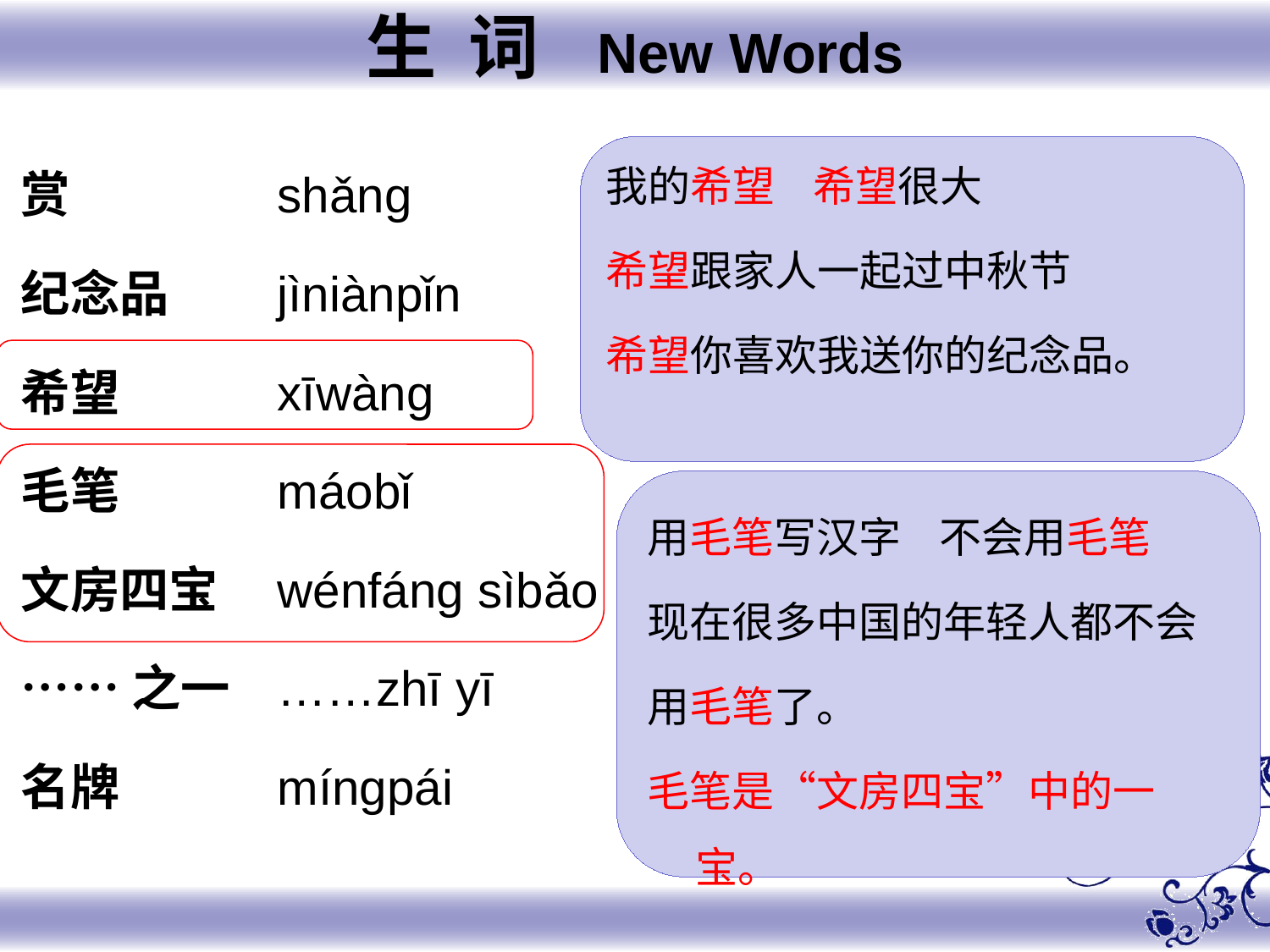

生  词   New Words
赏
纪念品
希望
毛笔
文房四宝
……之一
名牌
shǎng
jìniànpǐn
xīwàng
máobǐ
wénfáng sìbǎo
……zhī yī
míngpái

我的希望    希望很大
希望跟家人一起过中秋节
希望你喜欢我送你的纪念品。

用毛笔写汉字    不会用毛笔
现在很多中国的年轻人都不会
用毛笔了。
毛笔是“文房四宝”中的一宝。